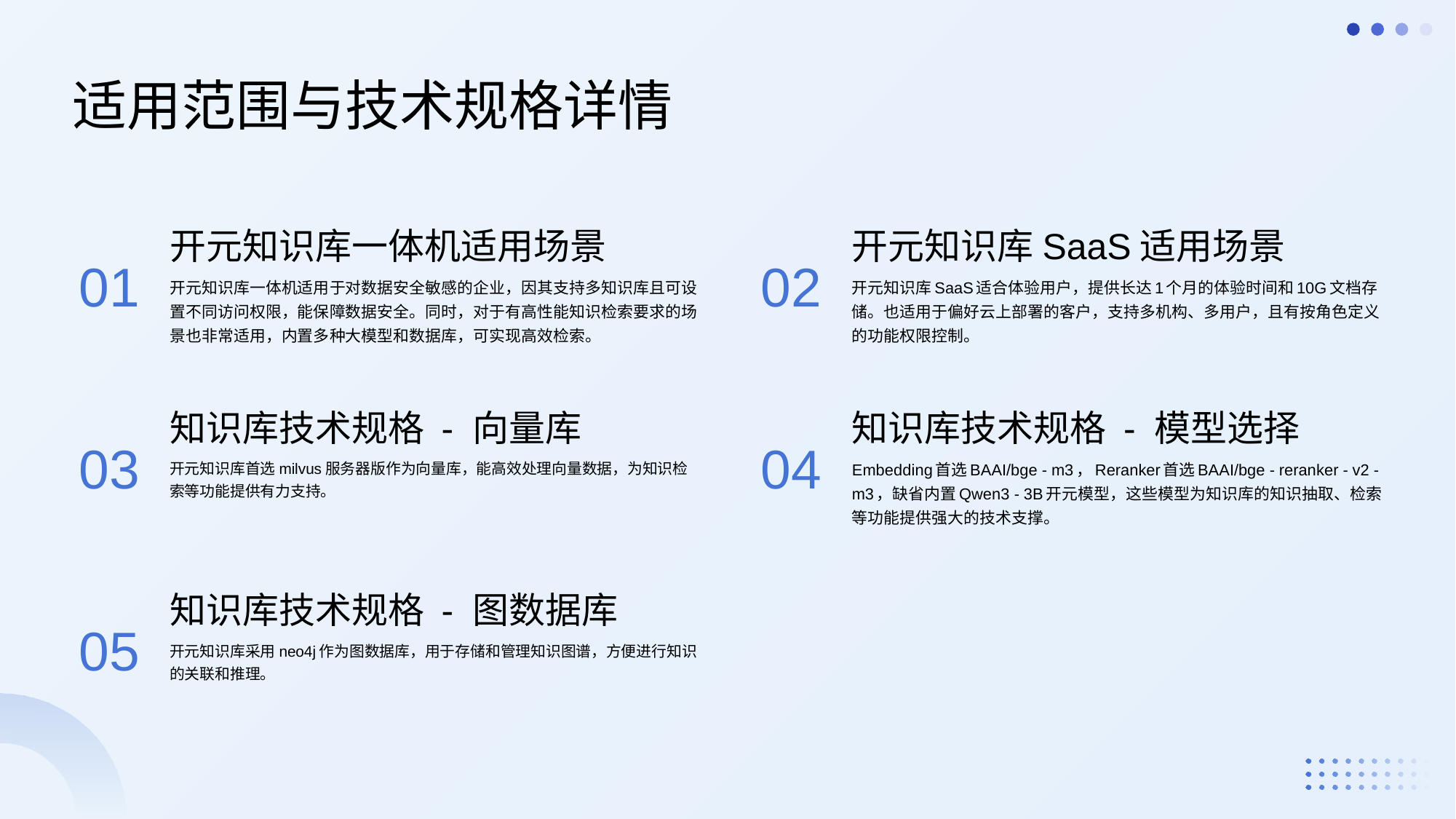

适用范围与技术规格详情
开元知识库一体机适用场景
开元知识库SaaS适用场景
01
02
开元知识库一体机适用于对数据安全敏感的企业，因其支持多知识库且可设置不同访问权限，能保障数据安全。同时，对于有高性能知识检索要求的场景也非常适用，内置多种大模型和数据库，可实现高效检索。
开元知识库SaaS适合体验用户，提供长达1个月的体验时间和10G文档存储。也适用于偏好云上部署的客户，支持多机构、多用户，且有按角色定义的功能权限控制。
知识库技术规格 - 向量库
知识库技术规格 - 模型选择
03
04
开元知识库首选milvus服务器版作为向量库，能高效处理向量数据，为知识检索等功能提供有力支持。
Embedding首选BAAI/bge - m3，Reranker首选BAAI/bge - reranker - v2 - m3，缺省内置Qwen3 - 3B开元模型，这些模型为知识库的知识抽取、检索等功能提供强大的技术支撑。
知识库技术规格 - 图数据库
05
开元知识库采用neo4j作为图数据库，用于存储和管理知识图谱，方便进行知识的关联和推理。